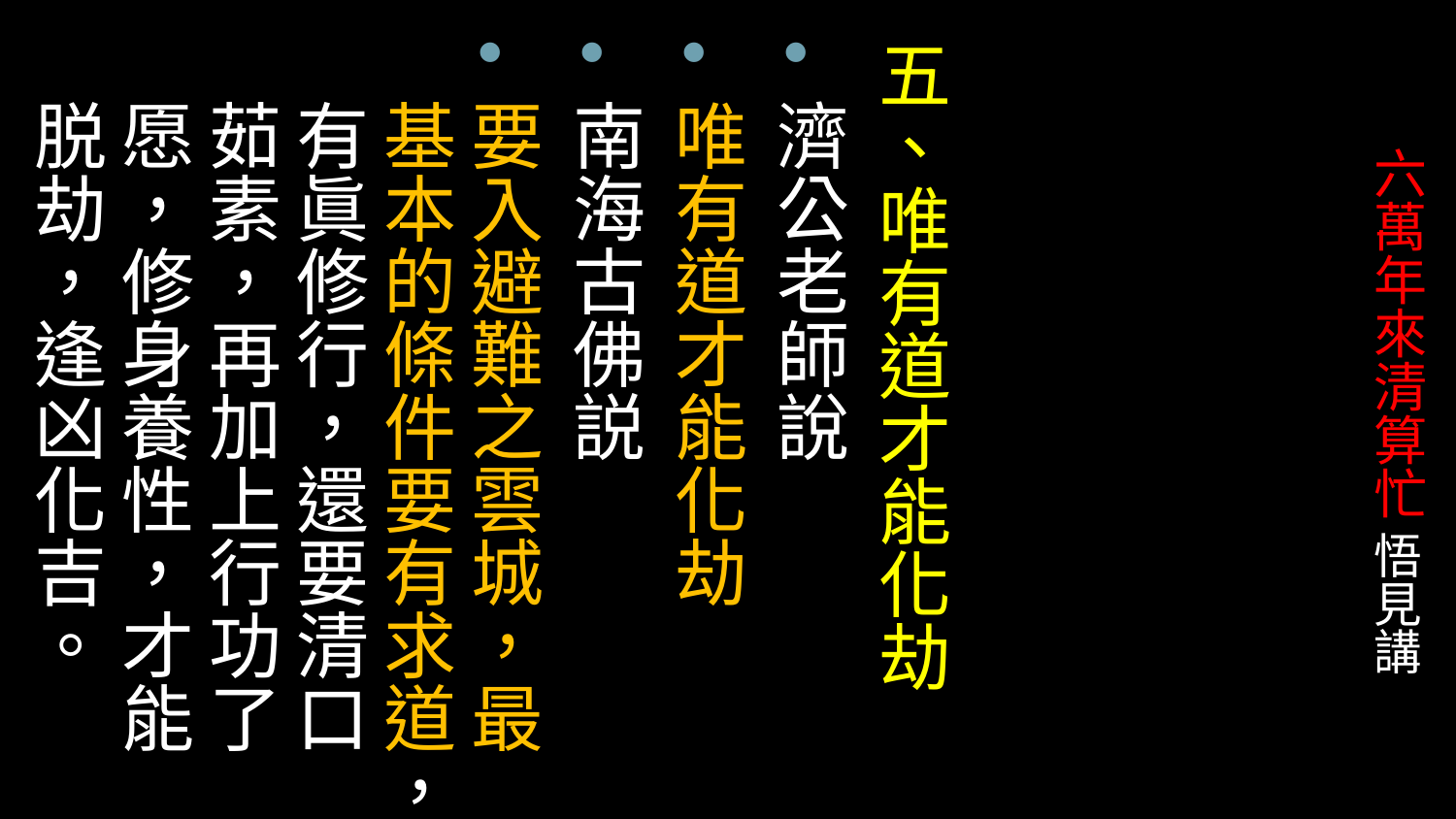

五、唯有道才能化劫
濟公老師說
唯有道才能化劫
南海古佛説
要入避難之雲城，最基本的條件要有求道，有眞修行，還要清口茹素，再加上行功了愿，修身養性，才能脱劫，逢凶化吉。
# 六萬年來清算忙 悟見講